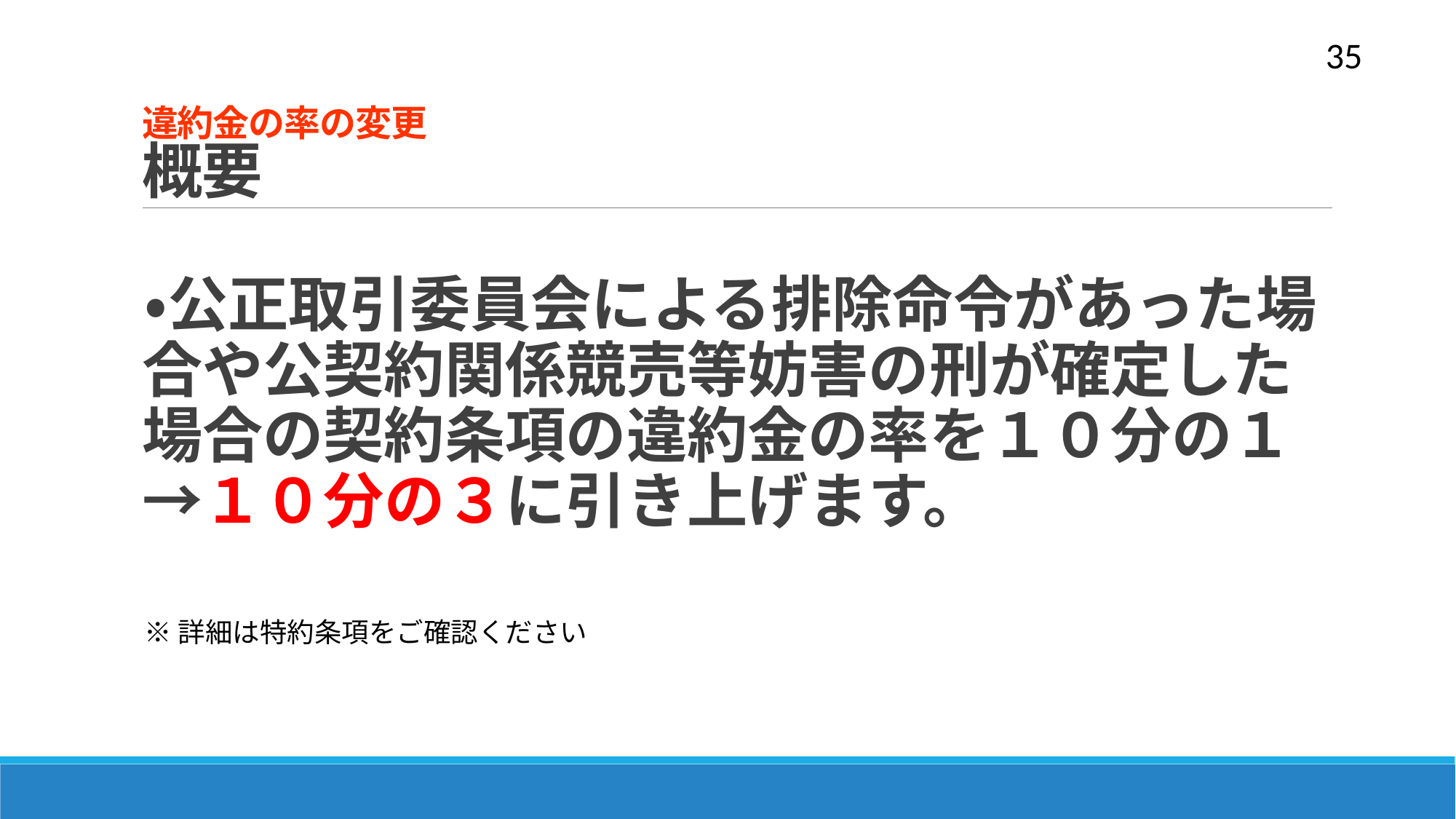

35
# 違約金の率の変更 概要

・公正取引委員会による排除命令があった場合や公契約関係競売等妨害の刑が確定した場合の契約条項の違約金の率を１０分の１→１０分の３に引き上げます。
※詳細は特約条項をご確認ください